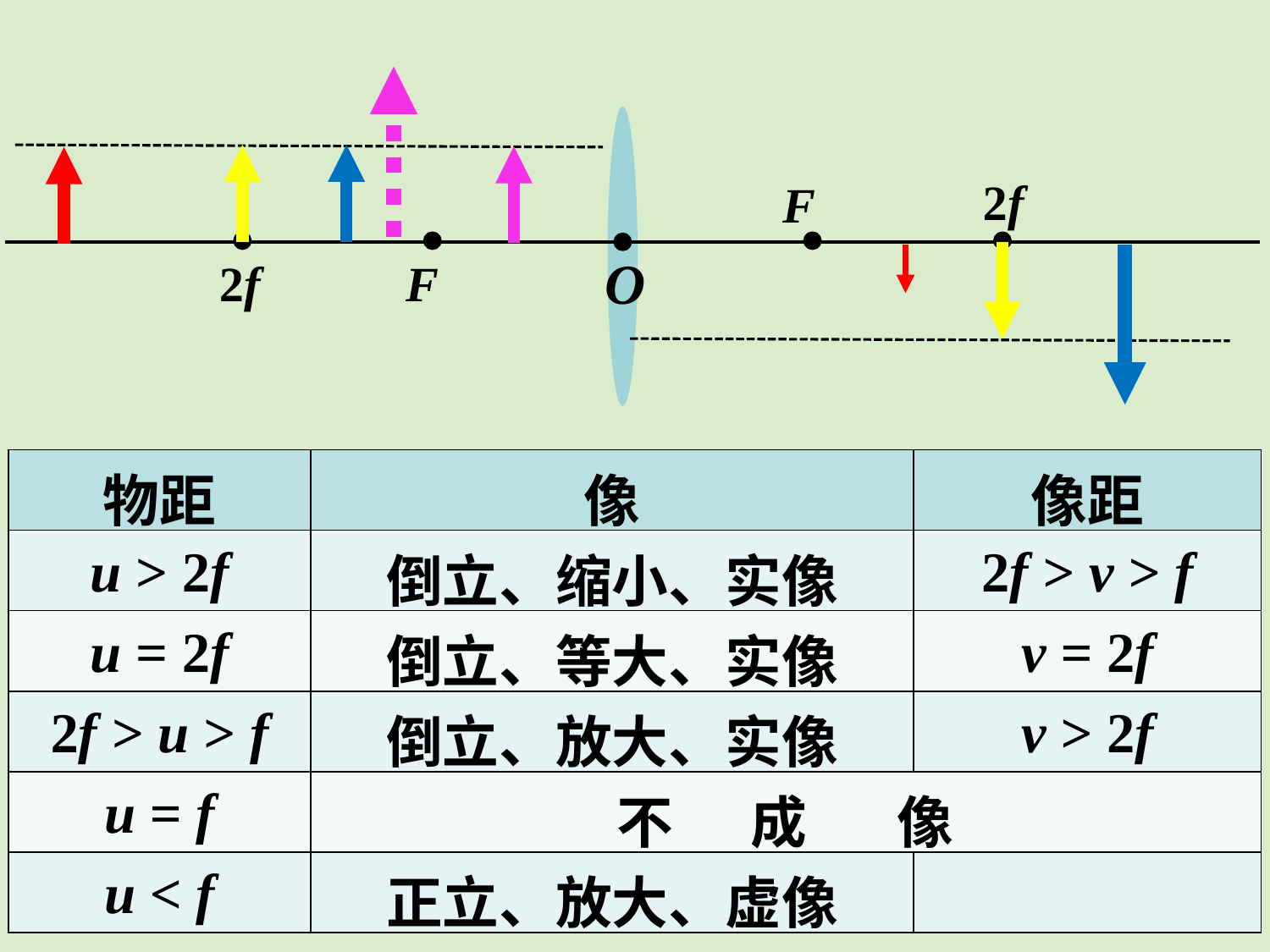

2f
F

 O
2f
F
| 物距 | 像 | 像距 |
| --- | --- | --- |
| u > 2f | 倒立、缩小、实像 | 2f > v > f |
| u = 2f | 倒立、等大、实像 | v = 2f |
| 2f > u > f | 倒立、放大、实像 | v > 2f |
| u = f | 不 成 像 |  |
| u < f | 正立、放大、虚像 |  |